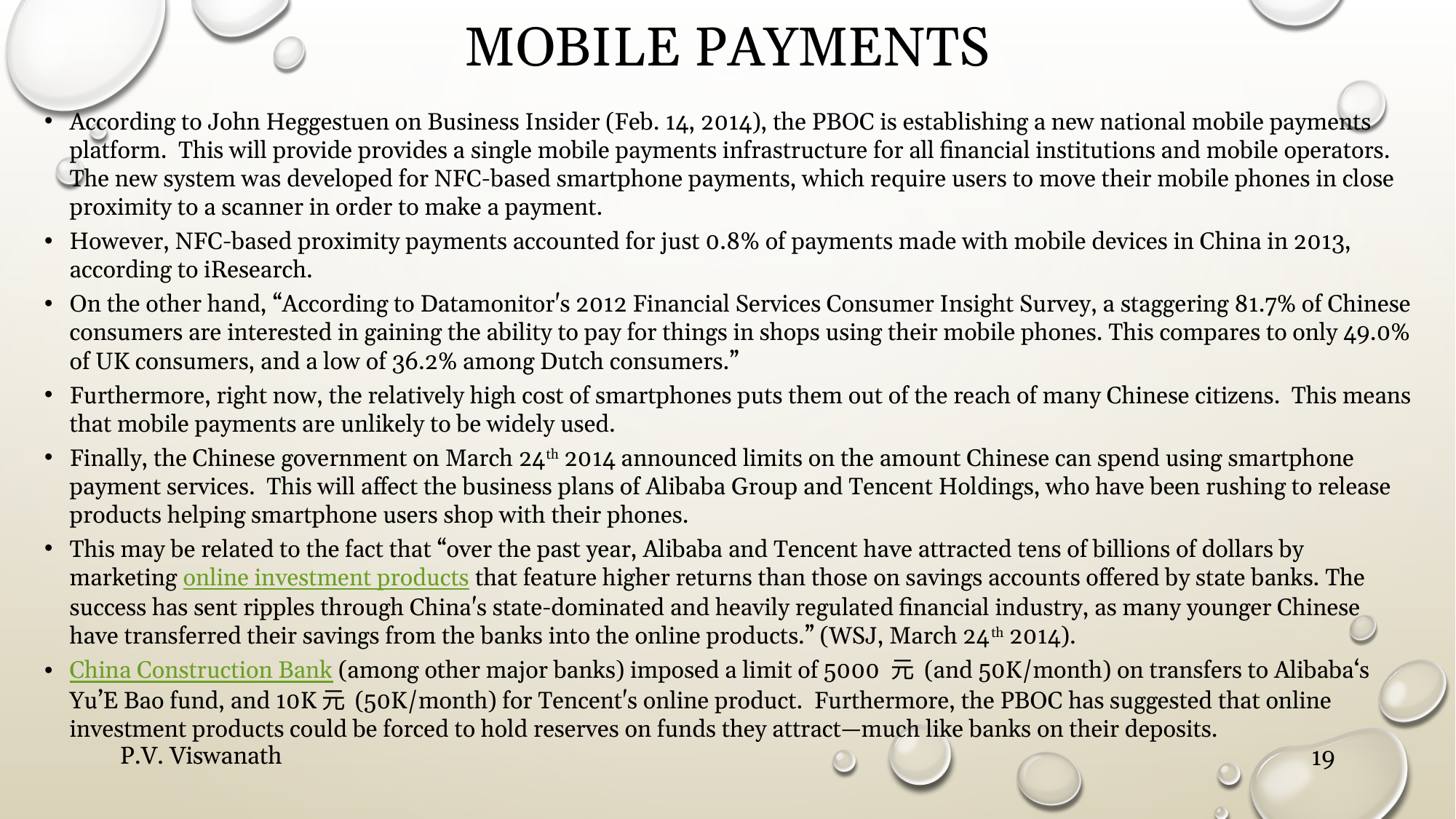

# Mobile payments
According to John Heggestuen on Business Insider (Feb. 14, 2014), the PBOC is establishing a new national mobile payments platform.  This will provide provides a single mobile payments infrastructure for all financial institutions and mobile operators. The new system was developed for NFC-based smartphone payments, which require users to move their mobile phones in close proximity to a scanner in order to make a payment.
However, NFC-based proximity payments accounted for just 0.8% of payments made with mobile devices in China in 2013, according to iResearch.
On the other hand, “According to Datamonitor's 2012 Financial Services Consumer Insight Survey, a staggering 81.7% of Chinese consumers are interested in gaining the ability to pay for things in shops using their mobile phones. This compares to only 49.0% of UK consumers, and a low of 36.2% among Dutch consumers.”
Furthermore, right now, the relatively high cost of smartphones puts them out of the reach of many Chinese citizens.  This means that mobile payments are unlikely to be widely used.
Finally, the Chinese government on March 24th 2014 announced limits on the amount Chinese can spend using smartphone payment services.  This will affect the business plans of Alibaba Group and Tencent Holdings, who have been rushing to release products helping smartphone users shop with their phones.
This may be related to the fact that “over the past year, Alibaba and Tencent have attracted tens of billions of dollars by marketing online investment products that feature higher returns than those on savings accounts offered by state banks. The success has sent ripples through China's state-dominated and heavily regulated financial industry, as many younger Chinese have transferred their savings from the banks into the online products.” (WSJ, March 24th 2014).
China Construction Bank (among other major banks) imposed a limit of 5000 元 (and 50K/month) on transfers to Alibaba‘s Yu’E Bao fund, and 10K元 (50K/month) for Tencent's online product.  Furthermore, the PBOC has suggested that online investment products could be forced to hold reserves on funds they attract—much like banks on their deposits.

P.V. Viswanath
19